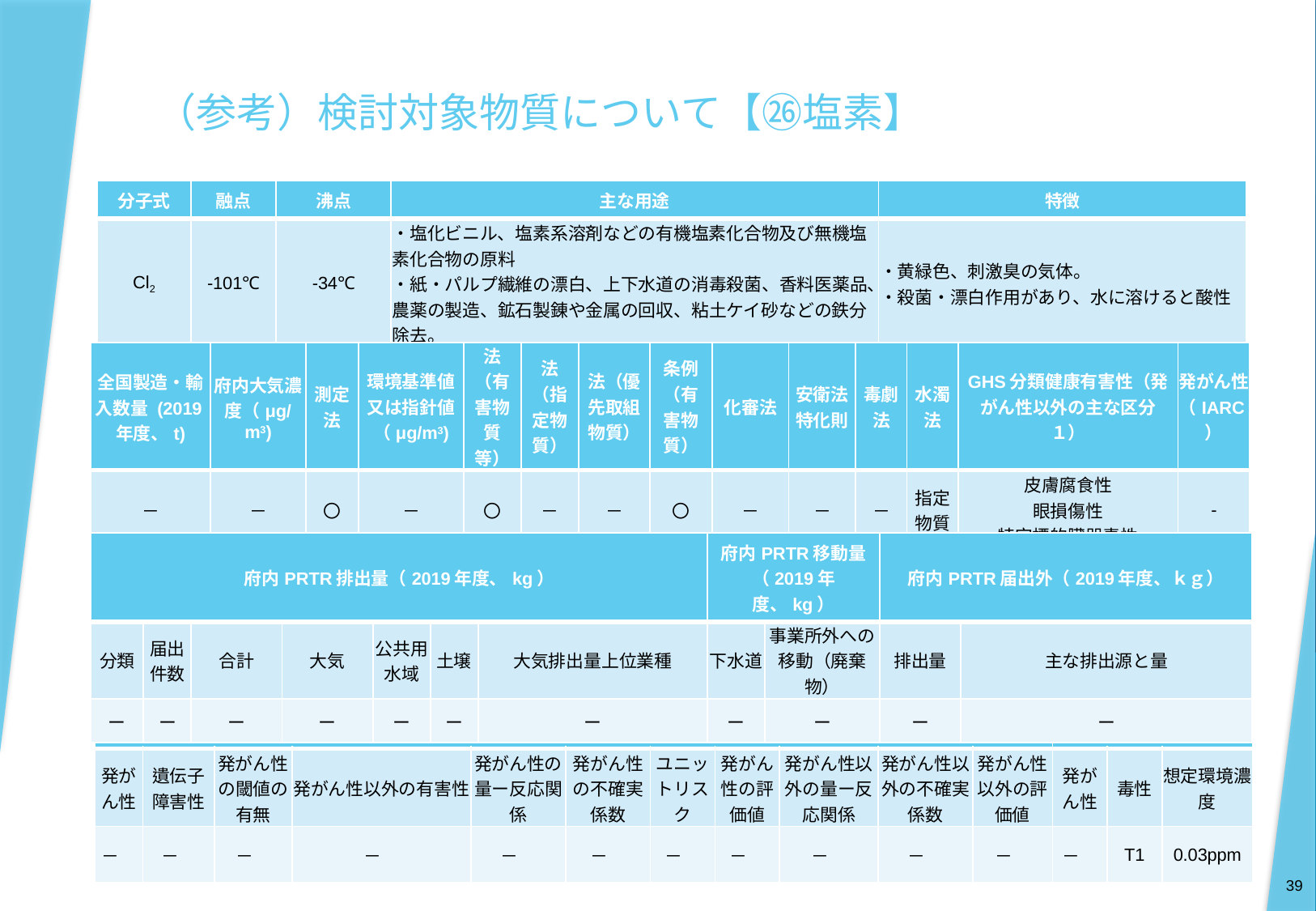

# （参考）検討対象物質について【㉖塩素】
| 分子式 | 融点 | 沸点 | 主な用途 | 特徴 |
| --- | --- | --- | --- | --- |
| Cl2 | -101℃ | -34℃ | ・塩化ビニル、塩素系溶剤などの有機塩素化合物及び無機塩素化合物の原料 ・紙・パルプ繊維の漂白、上下水道の消毒殺菌、香料医薬品、農薬の製造、鉱石製錬や金属の回収、粘土ケイ砂などの鉄分除去。 | ・黄緑色、刺激臭の気体。 ・殺菌・漂白作用があり、水に溶けると酸性 |
| 全国製造・輸入数量 (2019年度、t) | 府内大気濃度（μg/m3) | 測定法 | 環境基準値又は指針値（μg/m3) | 法（有害物質等） | 法（指定物質） | 法（優先取組物質） | 条例（有害物質） | 化審法 | 安衛法 特化則 | 毒劇法 | 水濁法 | GHS分類健康有害性（発がん性以外の主な区分１） | 発がん性 （IARC） |
| --- | --- | --- | --- | --- | --- | --- | --- | --- | --- | --- | --- | --- | --- |
| － | － | 〇 | － | 〇 | － | － | 〇 | － | － | － | 指定物質 | 皮膚腐食性 眼損傷性 特定標的臓器毒性 | - |
| 府内PRTR排出量（2019年度、kg） |  |  |  |  |  |  | 府内PRTR移動量（2019年度、kg） |  | 府内PRTR届出外（2019年度、ｋｇ） |  |
| --- | --- | --- | --- | --- | --- | --- | --- | --- | --- | --- |
| 分類 | 届出件数 | 合計 | 大気 | 公共用水域 | 土壌 | 大気排出量上位業種 | 下水道 | 事業所外への移動（廃棄物） | 排出量 | 主な排出源と量 |
| ー | ー | ー | ー | ー | ー | ー | ー | ー | ー | ー |

| 中央環境審議会での検討 |  |  |  |  |  |  |  |  |  |  | 条例制定時の検討 |  |  |
| --- | --- | --- | --- | --- | --- | --- | --- | --- | --- | --- | --- | --- | --- |
| 発がん性 | 遺伝子障害性 | 発がん性の閾値の有無 | 発がん性以外の有害性 | 発がん性の量ー反応関係 | 発がん性の不確実係数 | ユニットリスク | 発がん性の評価値 | 発がん性以外の量ー反応関係 | 発がん性以外の不確実係数 | 発がん性以外の評価値 | 発がん性 | 毒性 | 想定環境濃度 |
| － | － | － | － | － | － | － | － | － | － | － | － | T1 | 0.03ppm |
39